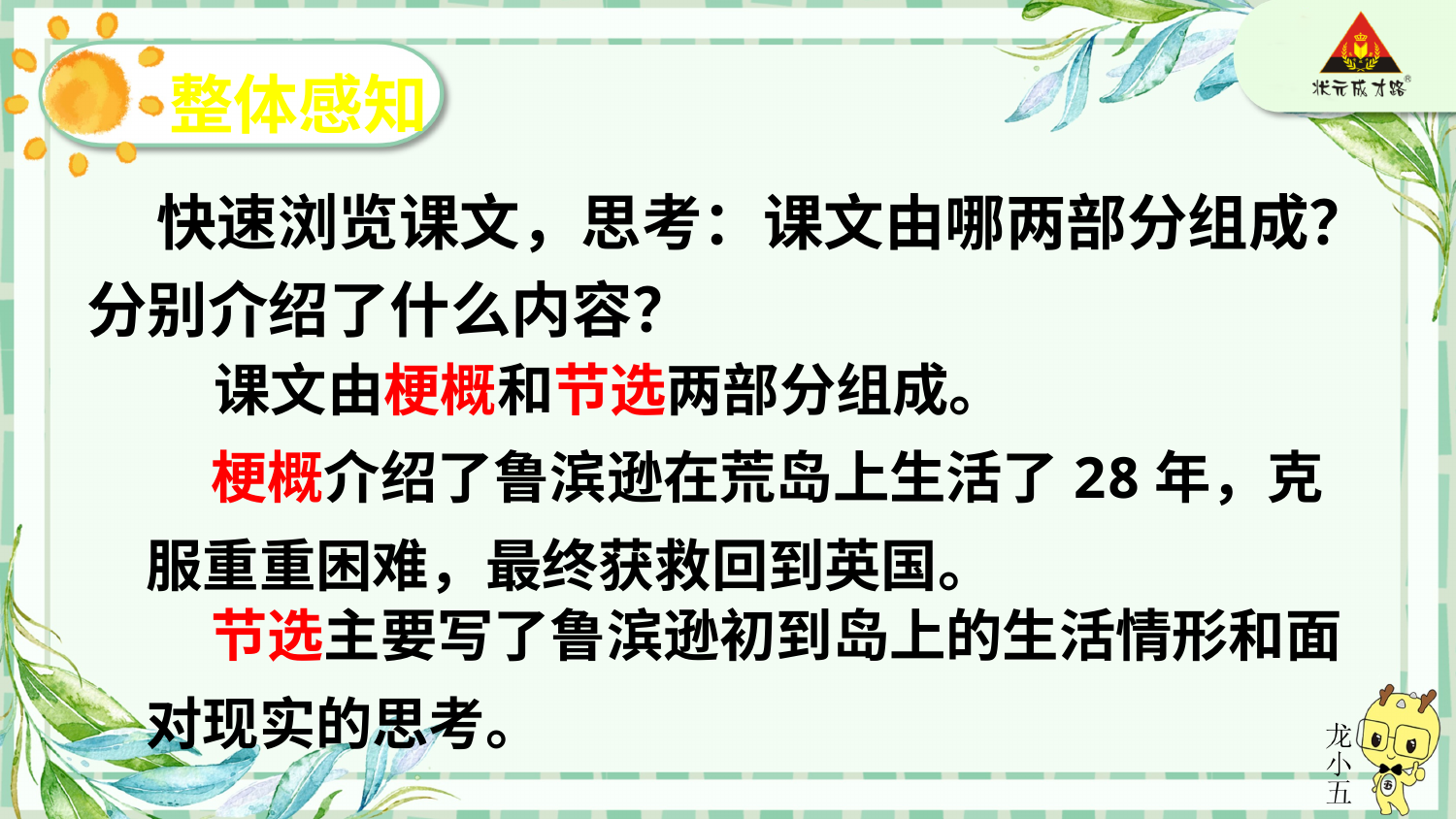

整体感知
    快速浏览课文，思考：课文由哪两部分组成？分别介绍了什么内容？
    课文由梗概和节选两部分组成。

    梗概介绍了鲁滨逊在荒岛上生活了28年，克服重重困难，最终获救回到英国。

    节选主要写了鲁滨逊初到岛上的生活情形和面对现实的思考。